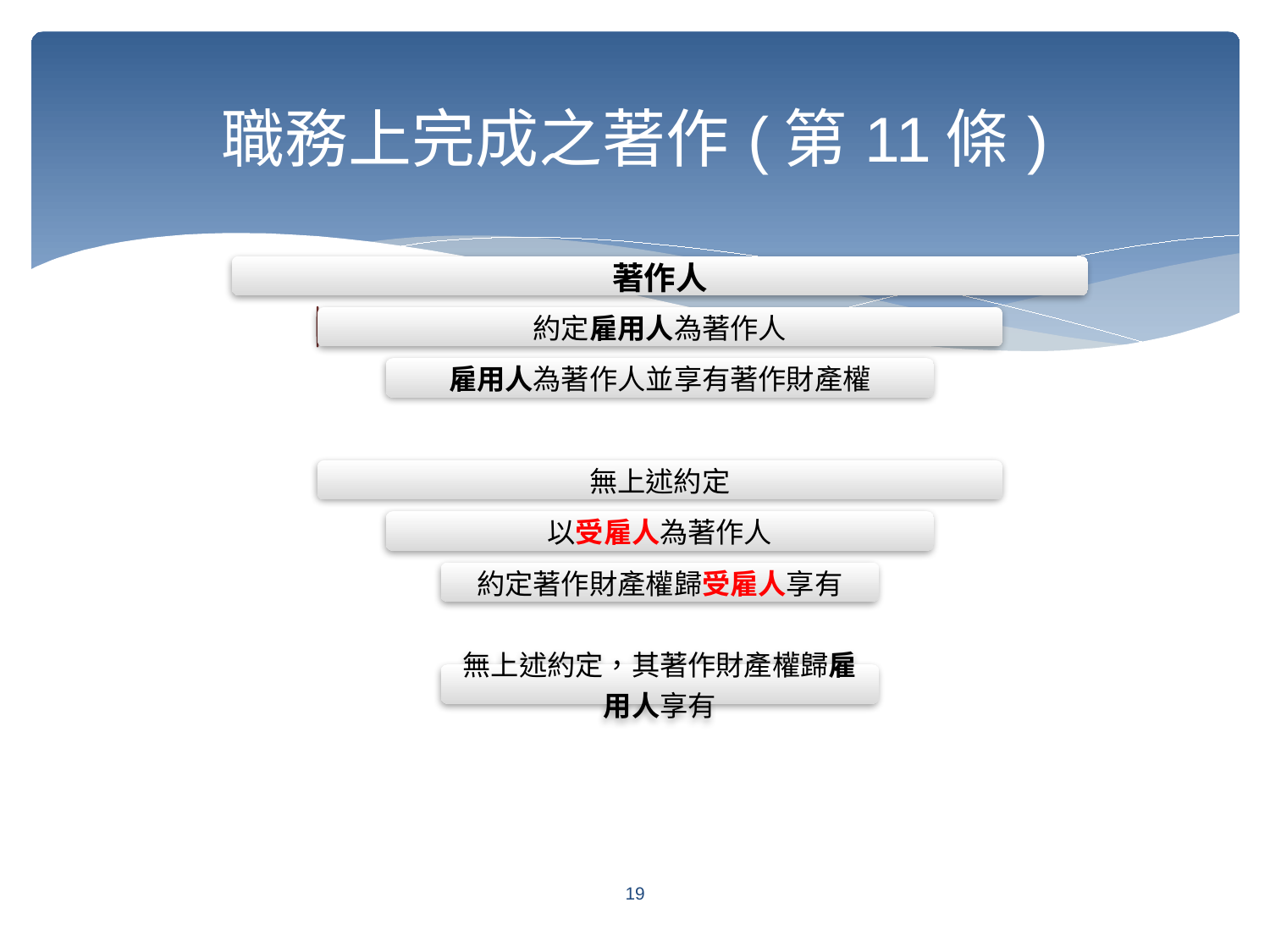

# 職務上完成之著作(第11條)
著作人
約定雇用人為著作人
雇用人為著作人並享有著作財產權
以受雇人為著作人
無上述約定
約定著作財產權歸受雇人享有
無上述約定，其著作財產權歸雇用人享有
19